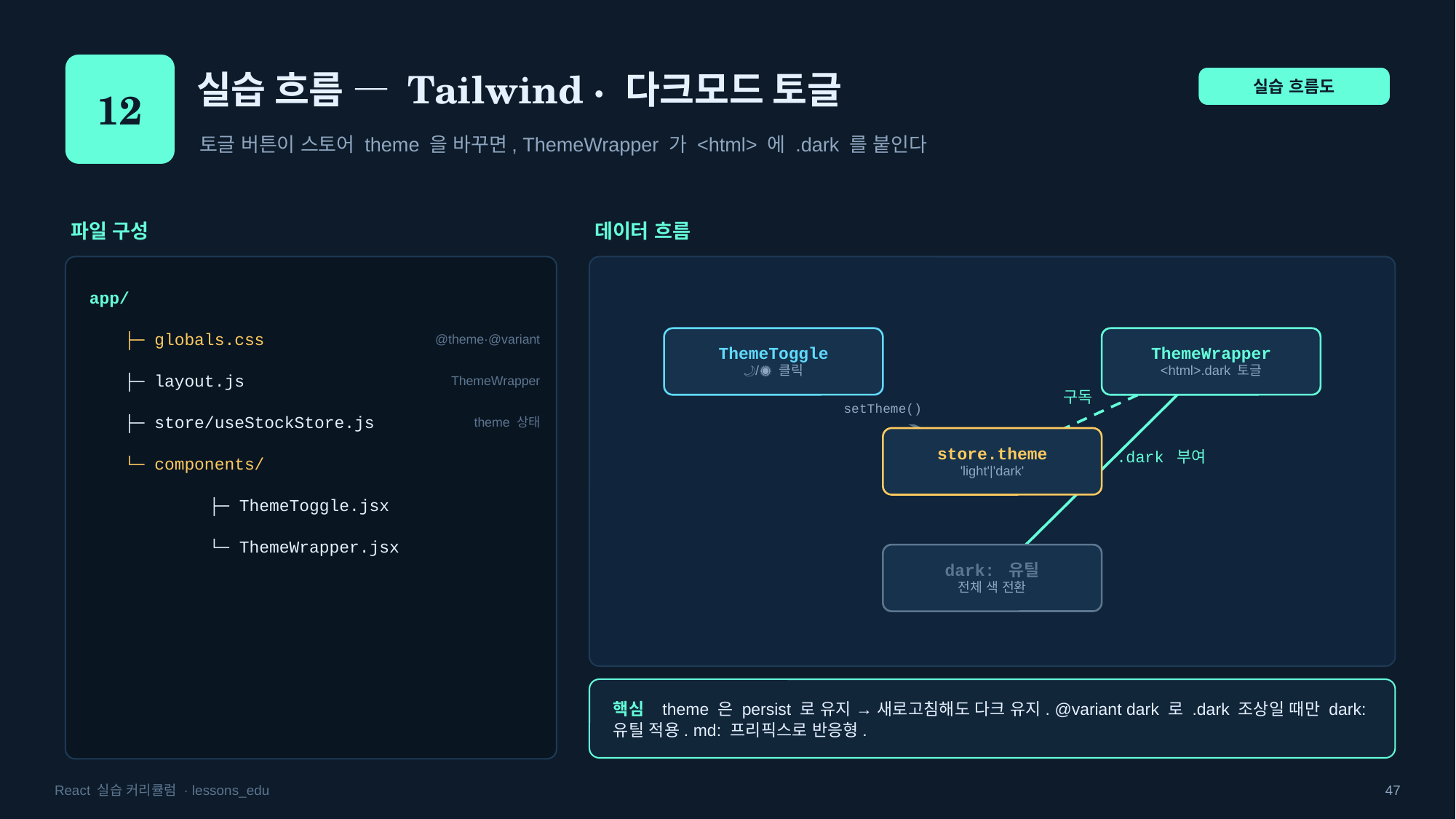

12
실습 흐름 — Tailwind · 다크모드 토글
실습 흐름도
토글 버튼이 스토어 theme 을 바꾸면, ThemeWrapper 가 <html> 에 .dark 를 붙인다
파일 구성
데이터 흐름

app/
├─ globals.css
@theme·@variant

ThemeToggle
🌙/☀️ 클릭

ThemeWrapper
<html>.dark 토글
├─ layout.js
ThemeWrapper
구독
setTheme()
├─ store/useStockStore.js
theme 상태

store.theme
'light'|'dark'
.dark 부여
└─ components/
     ├─ ThemeToggle.jsx
     └─ ThemeWrapper.jsx

dark: 유틸
전체 색 전환

핵심   theme 은 persist 로 유지 → 새로고침해도 다크 유지. @variant dark 로 .dark 조상일 때만 dark: 유틸 적용. md: 프리픽스로 반응형.
React 실습 커리큘럼 · lessons_edu
47